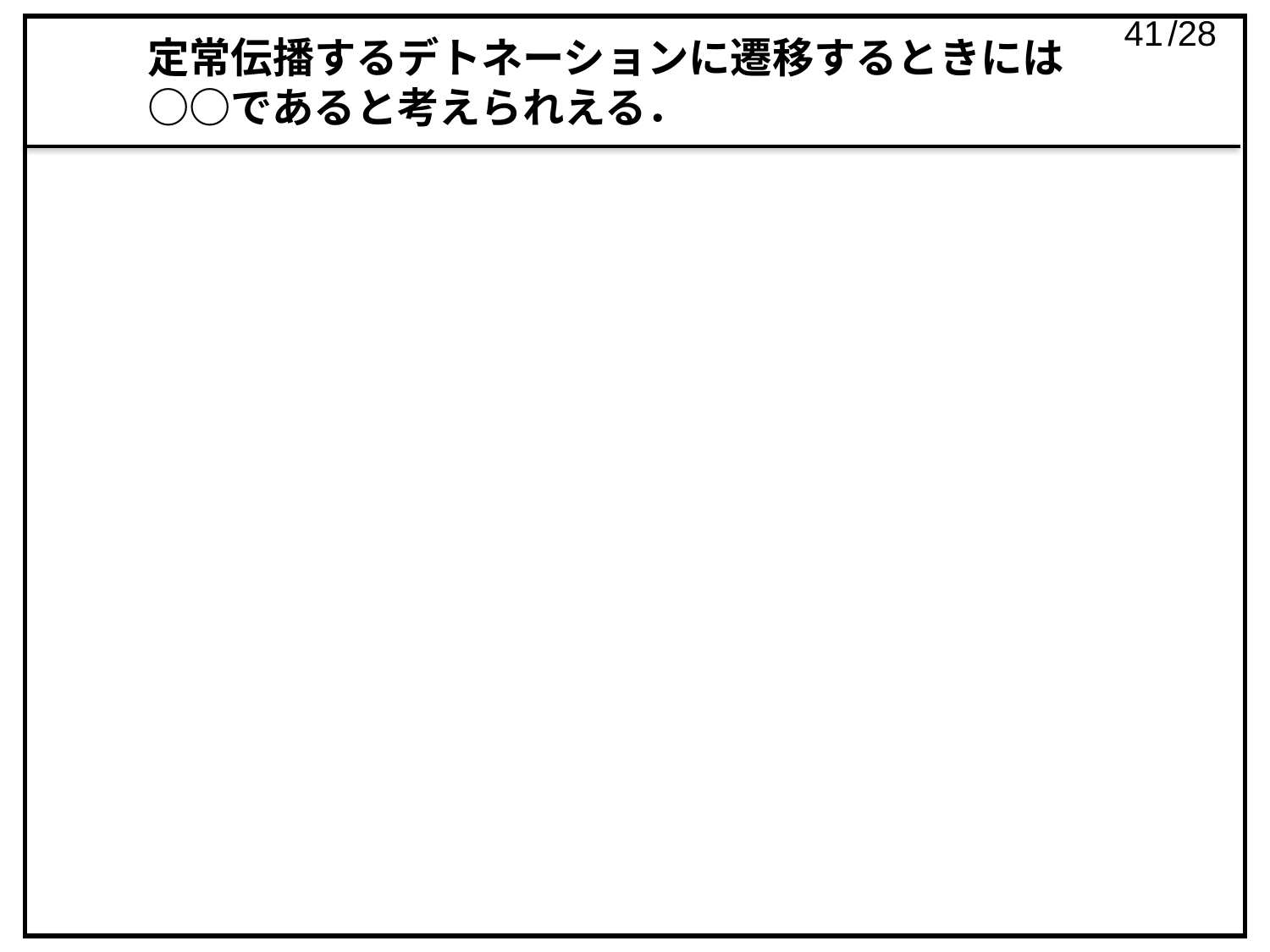

41
# 定常伝播するデトネーションに遷移するときには ○○であると考えられえる．